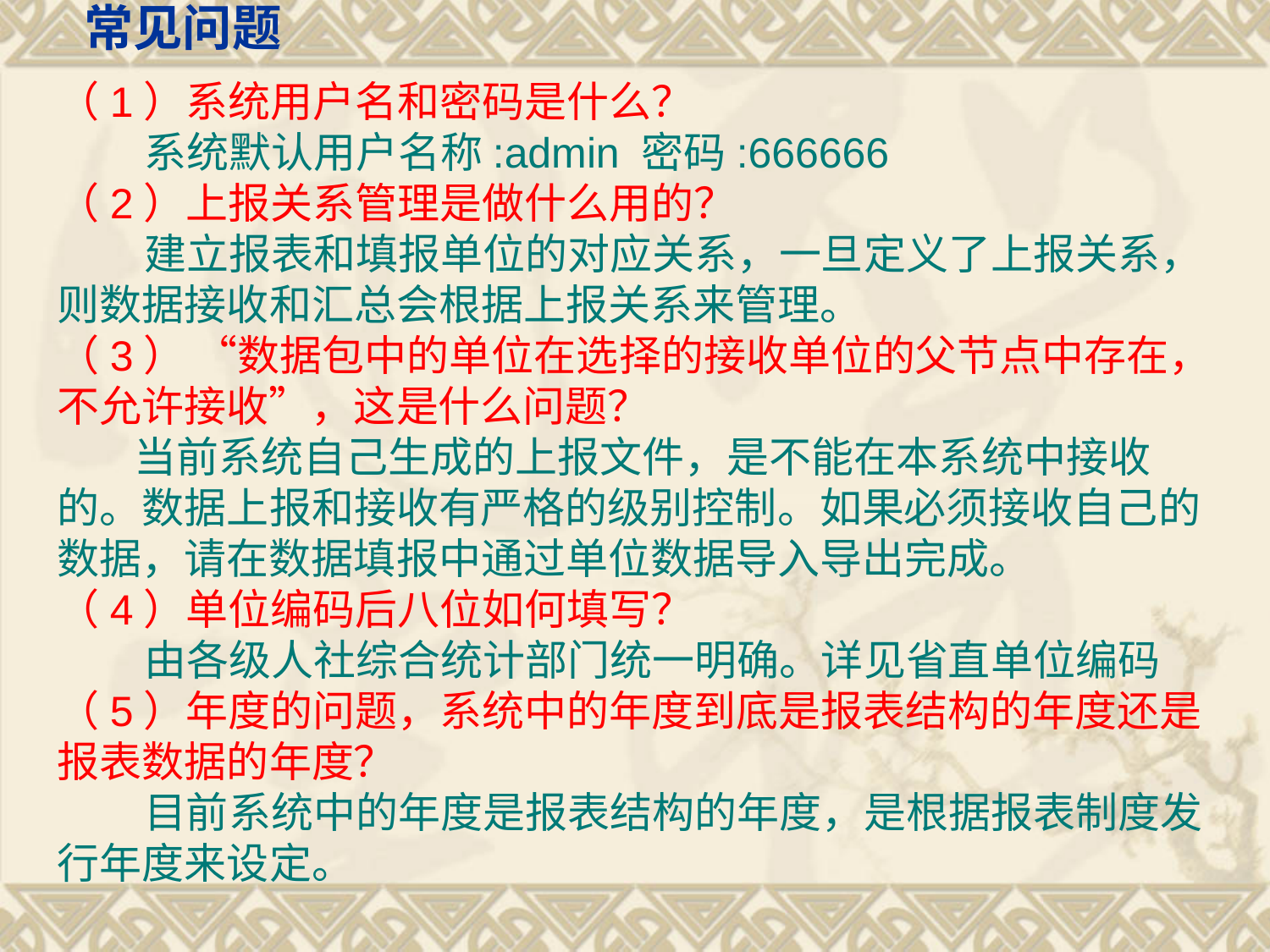

常见问题
（1）系统用户名和密码是什么？
        系统默认用户名称:admin 密码:666666
（2）上报关系管理是做什么用的？
        建立报表和填报单位的对应关系，一旦定义了上报关系，则数据接收和汇总会根据上报关系来管理。
（3） “数据包中的单位在选择的接收单位的父节点中存在，不允许接收”，这是什么问题？
       当前系统自己生成的上报文件，是不能在本系统中接收的。数据上报和接收有严格的级别控制。如果必须接收自己的数据，请在数据填报中通过单位数据导入导出完成。
（4）单位编码后八位如何填写？
        由各级人社综合统计部门统一明确。详见省直单位编码
（5）年度的问题，系统中的年度到底是报表结构的年度还是报表数据的年度？
        目前系统中的年度是报表结构的年度，是根据报表制度发行年度来设定。